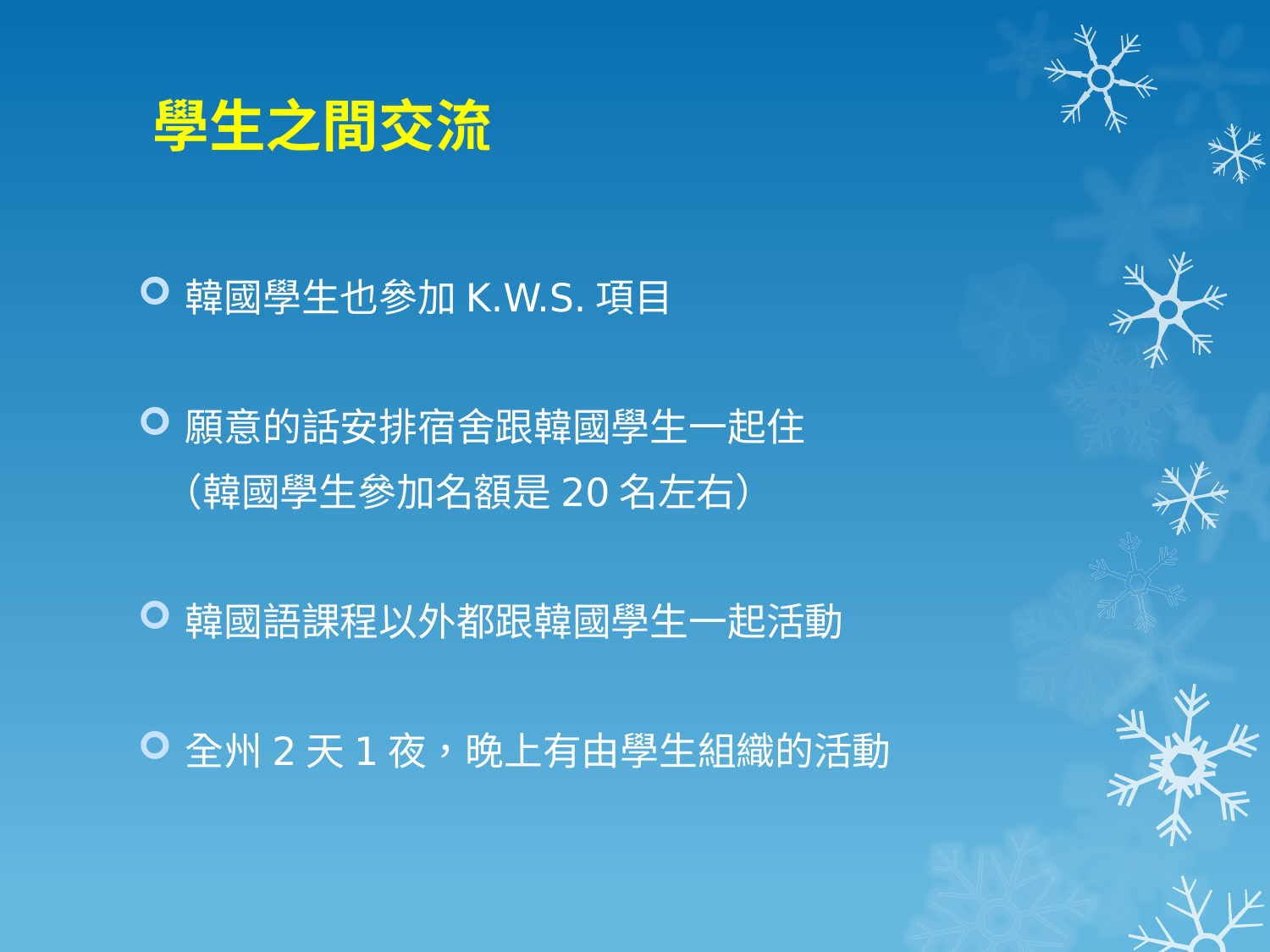

# 學生之間交流
韓國學生也參加K.W.S.項目

願意的話安排宿舍跟韓國學生一起住
  （韓國學生參加名額是20名左右）

韓國語課程以外都跟韓國學生一起活動

全州2天1夜，晚上有由學生組織的活動